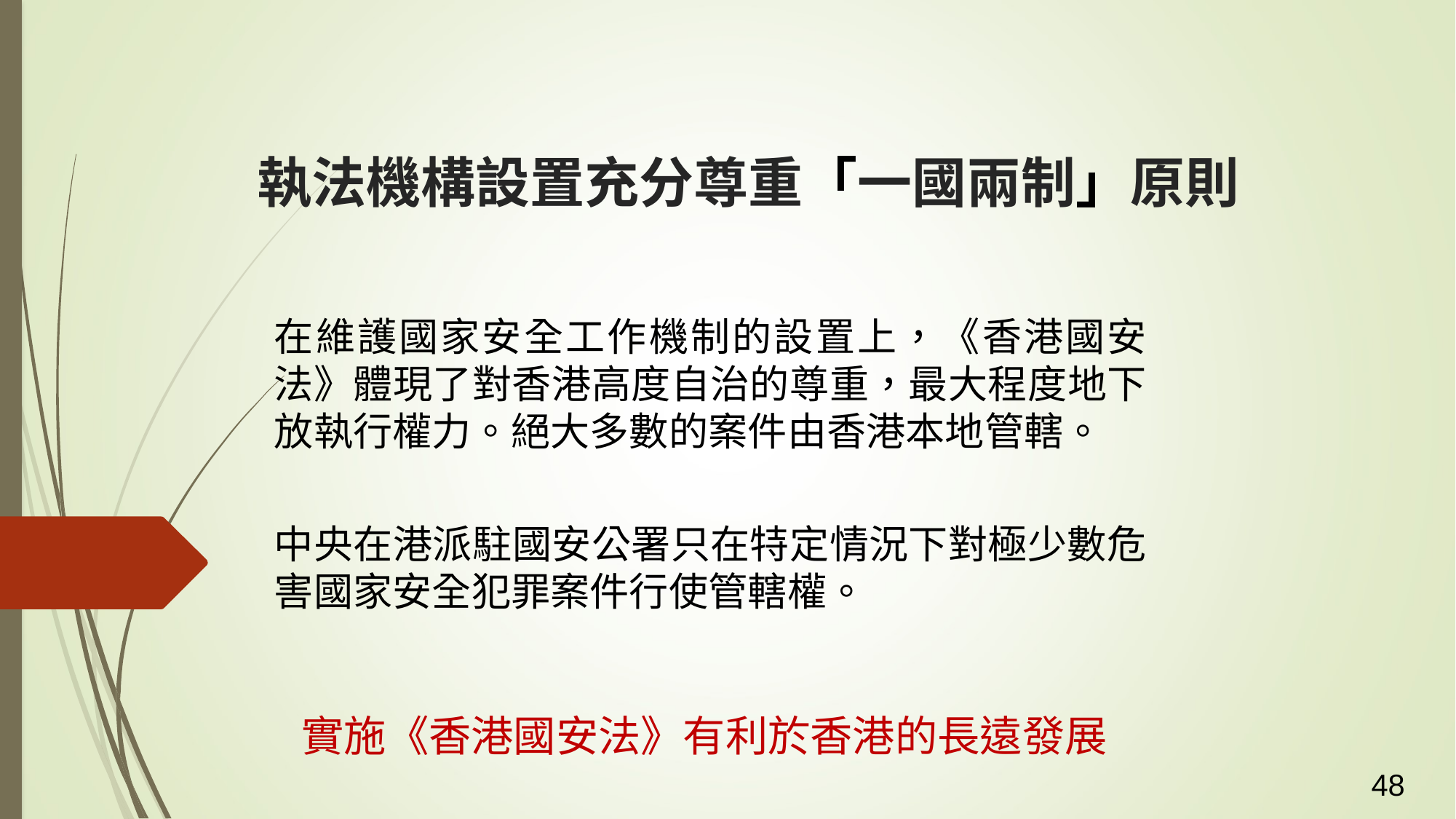

# 執法機構設置充分尊重「一國兩制」原則
在維護國家安全工作機制的設置上，《香港國安法》體現了對香港高度自治的尊重，最大程度地下放執行權力。絕大多數的案件由香港本地管轄。

中央在港派駐國安公署只在特定情況下對極少數危害國家安全犯罪案件行使管轄權。
實施《香港國安法》有利於香港的長遠發展
48